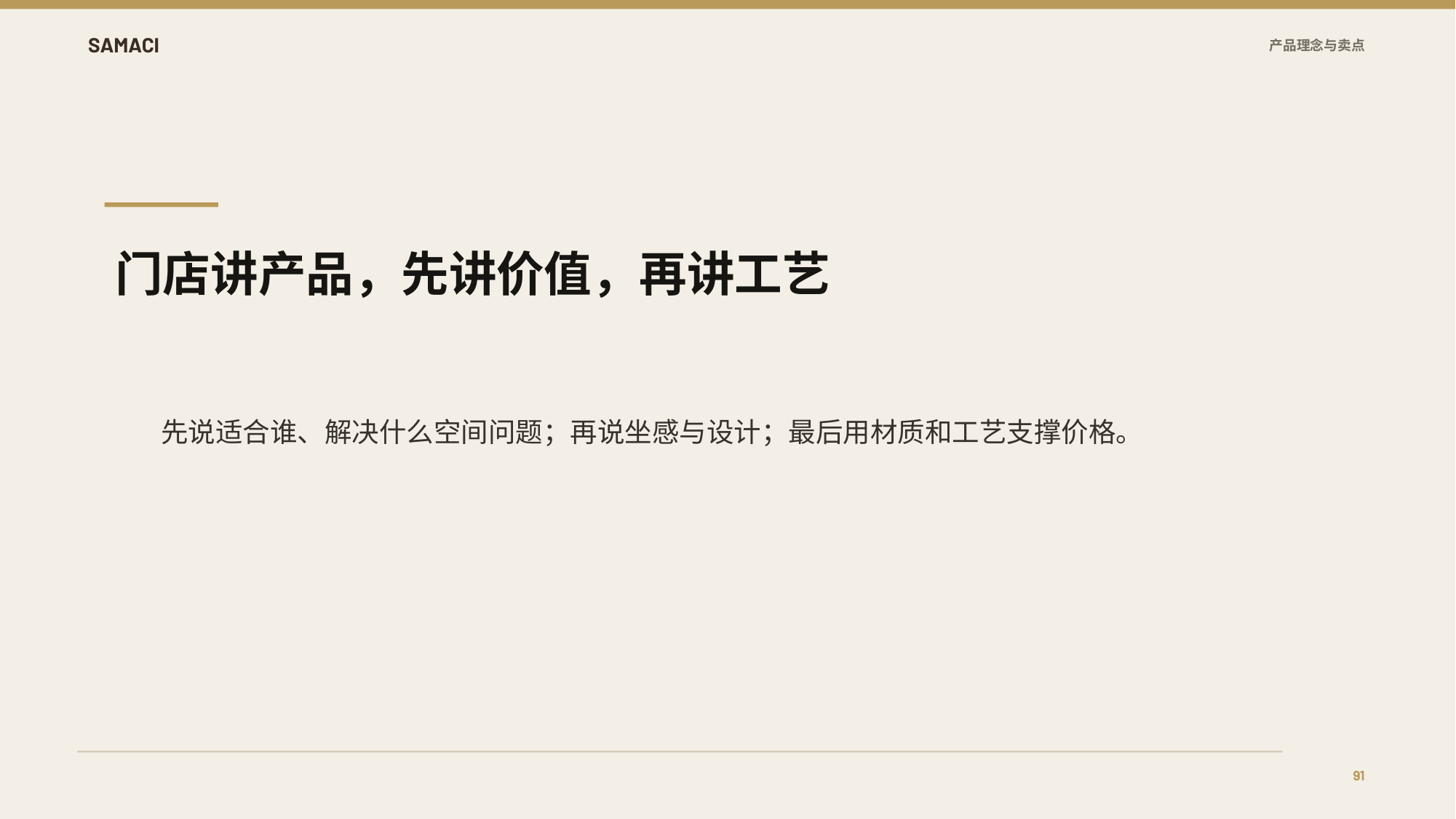

SAMACI
产品理念与卖点

门店讲产品，先讲价值，再讲工艺
先说适合谁、解决什么空间问题；再说坐感与设计；最后用材质和工艺支撑价格。

91